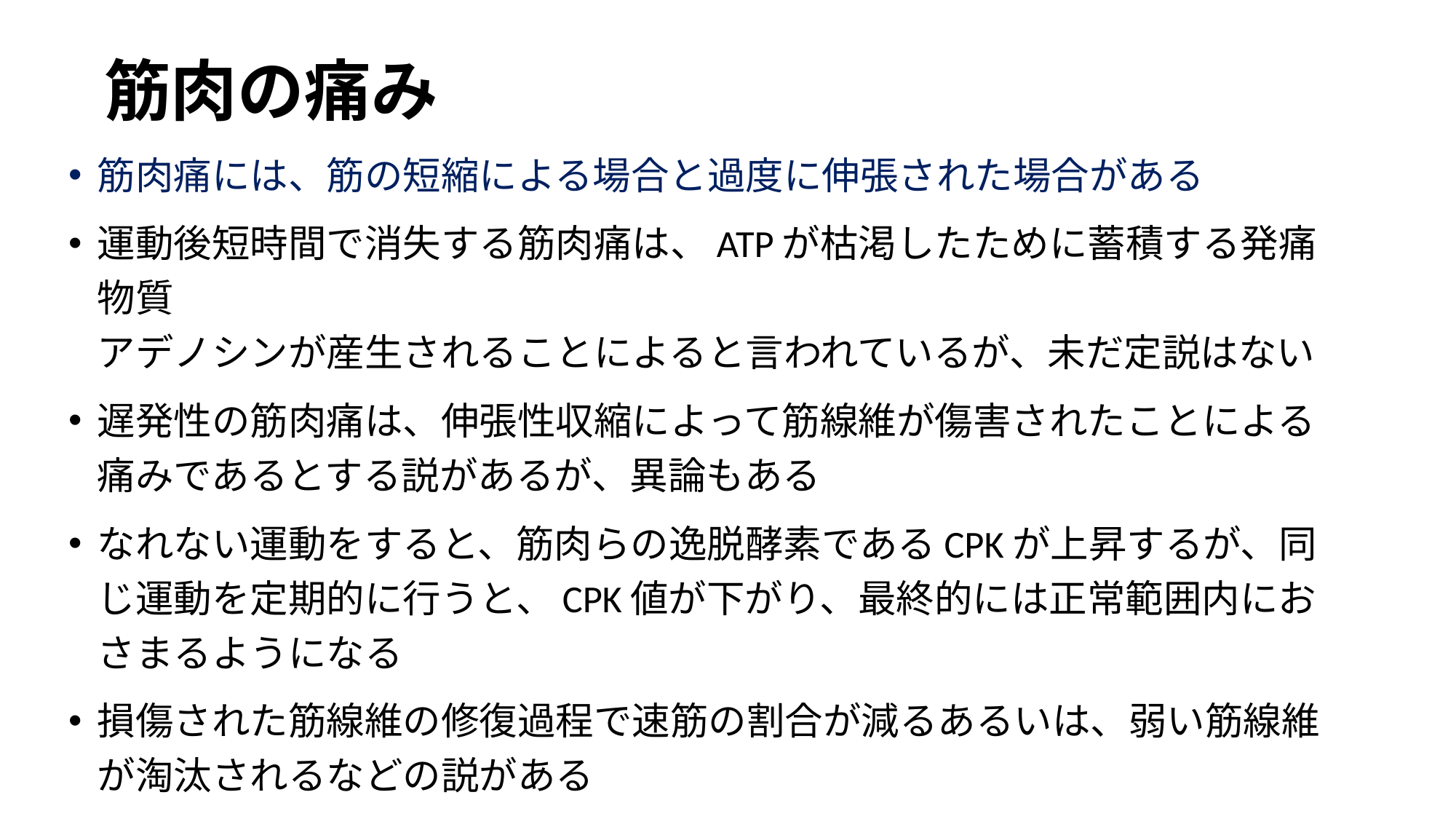

# 筋肉の痛み
筋肉痛には、筋の短縮による場合と過度に伸張された場合がある
運動後短時間で消失する筋肉痛は、ATPが枯渇したために蓄積する発痛物質
アデノシンが産生されることによると言われているが、未だ定説はない
遅発性の筋肉痛は、伸張性収縮によって筋線維が傷害されたことによる痛みであるとする説があるが、異論もある
なれない運動をすると、筋肉らの逸脱酵素であるCPKが上昇するが、同じ運動を定期的に行うと、CPK値が下がり、最終的には正常範囲内におさまるようになる
損傷された筋線維の修復過程で速筋の割合が減るあるいは、弱い筋線維が淘汰されるなどの説がある